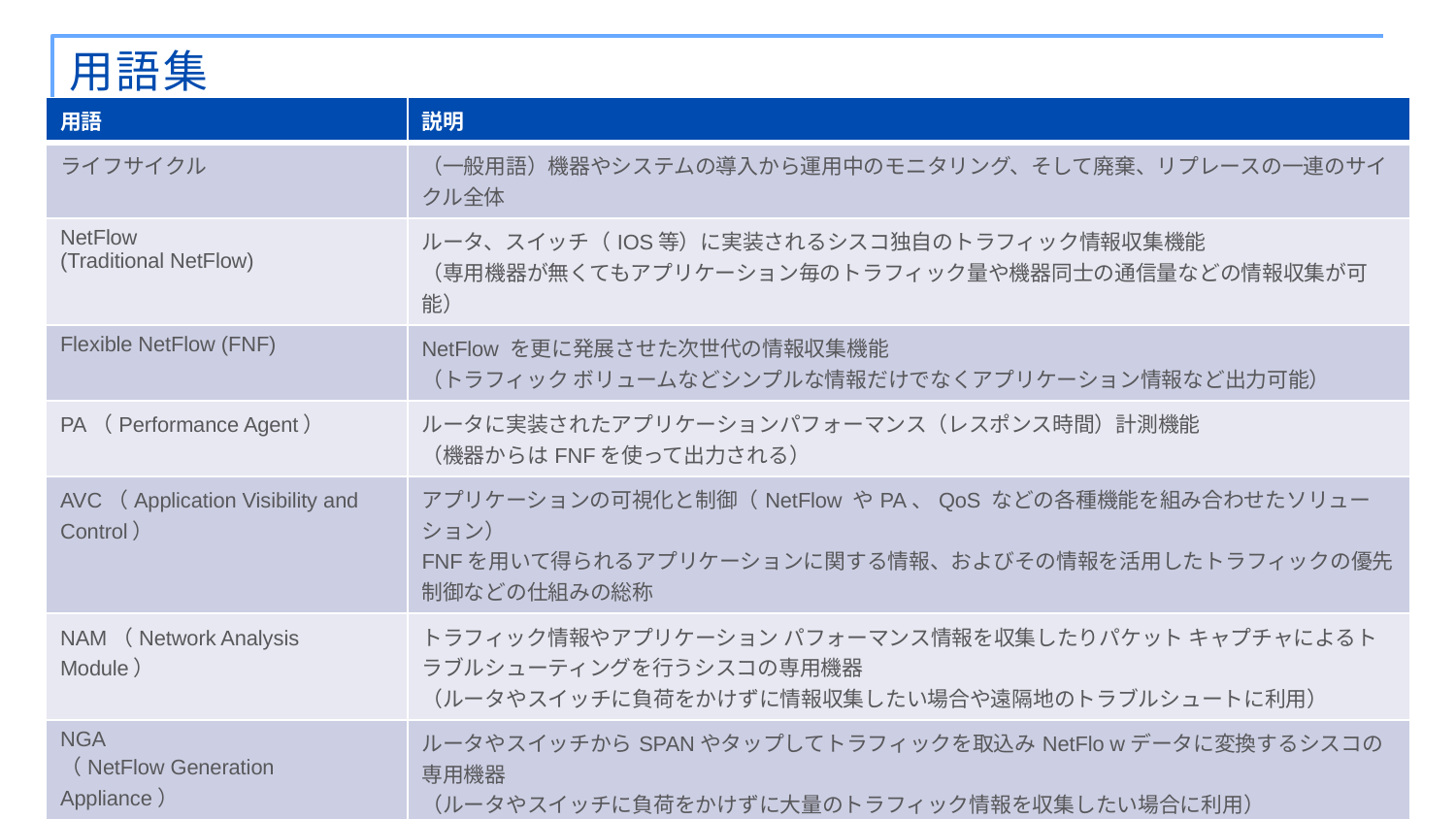

# 用語集
| 用語 | 説明 |
| --- | --- |
| ライフサイクル | （一般用語）機器やシステムの導入から運用中のモニタリング、そして廃棄、リプレースの一連のサイクル全体 |
| NetFlow (Traditional NetFlow) | ルータ、スイッチ（IOS等）に実装されるシスコ独自のトラフィック情報収集機能 （専用機器が無くてもアプリケーション毎のトラフィック量や機器同士の通信量などの情報収集が可能） |
| Flexible NetFlow (FNF) | NetFlow を更に発展させた次世代の情報収集機能 （トラフィック ボリュームなどシンプルな情報だけでなくアプリケーション情報など出力可能） |
| PA（Performance Agent） | ルータに実装されたアプリケーションパフォーマンス（レスポンス時間）計測機能 （機器からはFNFを使って出力される） |
| AVC（Application Visibility and Control） | アプリケーションの可視化と制御（NetFlow やPA、QoS などの各種機能を組み合わせたソリューション） FNFを用いて得られるアプリケーションに関する情報、およびその情報を活用したトラフィックの優先制御などの仕組みの総称 |
| NAM（Network Analysis Module） | トラフィック情報やアプリケーション パフォーマンス情報を収集したりパケット キャプチャによるトラブルシューティングを行うシスコの専用機器 （ルータやスイッチに負荷をかけずに情報収集したい場合や遠隔地のトラブルシュートに利用） |
| NGA （NetFlow Generation Appliance） | ルータやスイッチからSPANやタップしてトラフィックを取込みNetFlo wデータに変換するシスコの専用機器 （ルータやスイッチに負荷をかけずに大量のトラフィック情報を収集したい場合に利用） |
| LMS（LAN Management Solution） | PIの前にあった有線LAN/WANの管理ツール（現在は多くの機能がPIにシフト） |
| WCS (Wireless Control System) / NCS (Network Control System) | PIの前にあった（集中管理型）無線LANの管理ツール（ほぼ全ての機能がPIに移植） |